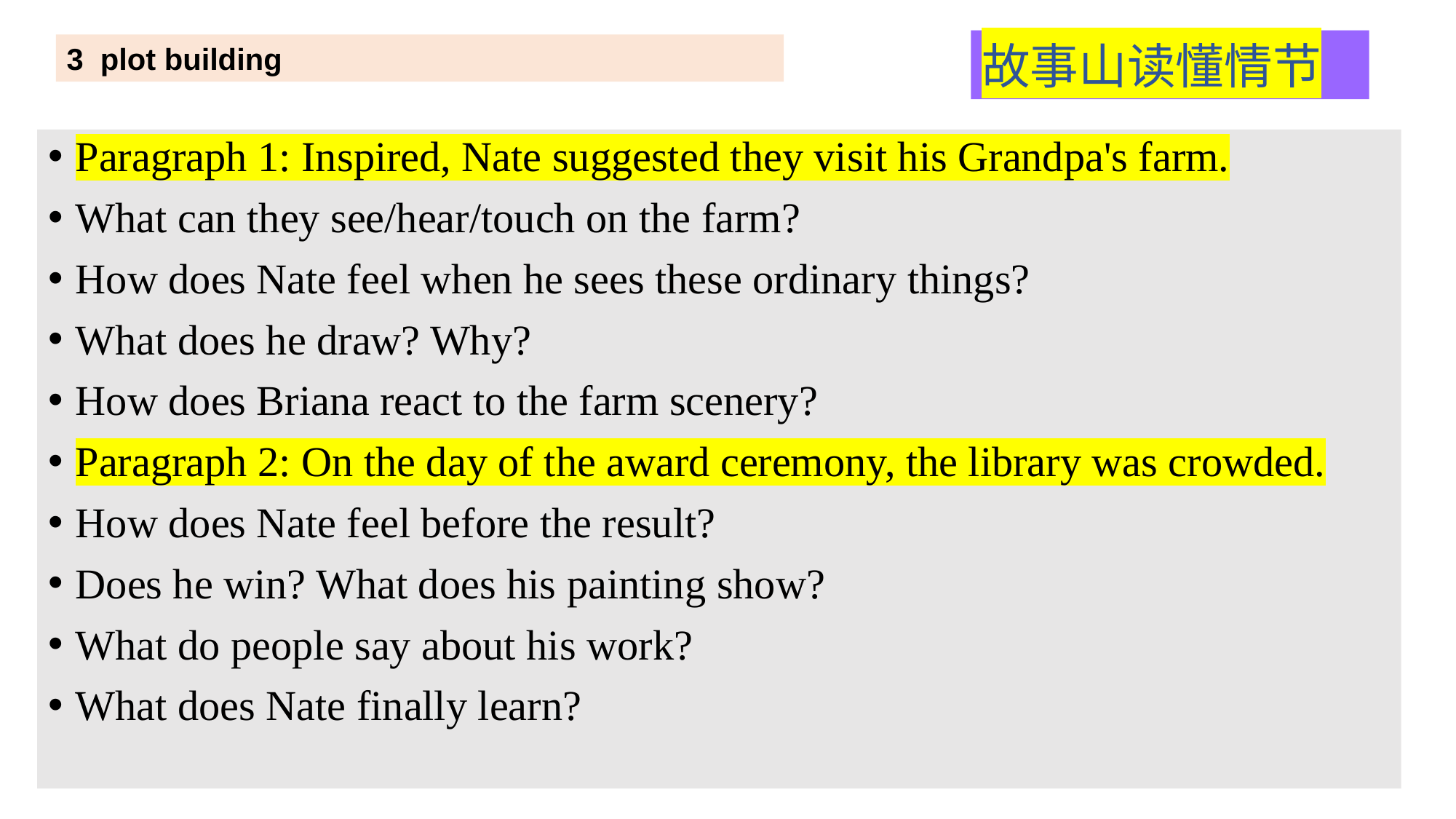

故事山读懂情节
3  plot building
Paragraph 1: Inspired, Nate suggested they visit his Grandpa's farm.
What can they see/hear/touch on the farm?
How does Nate feel when he sees these ordinary things?
What does he draw? Why?
How does Briana react to the farm scenery?
Paragraph 2: On the day of the award ceremony, the library was crowded.
How does Nate feel before the result?
Does he win? What does his painting show?
What do people say about his work?
What does Nate finally learn?